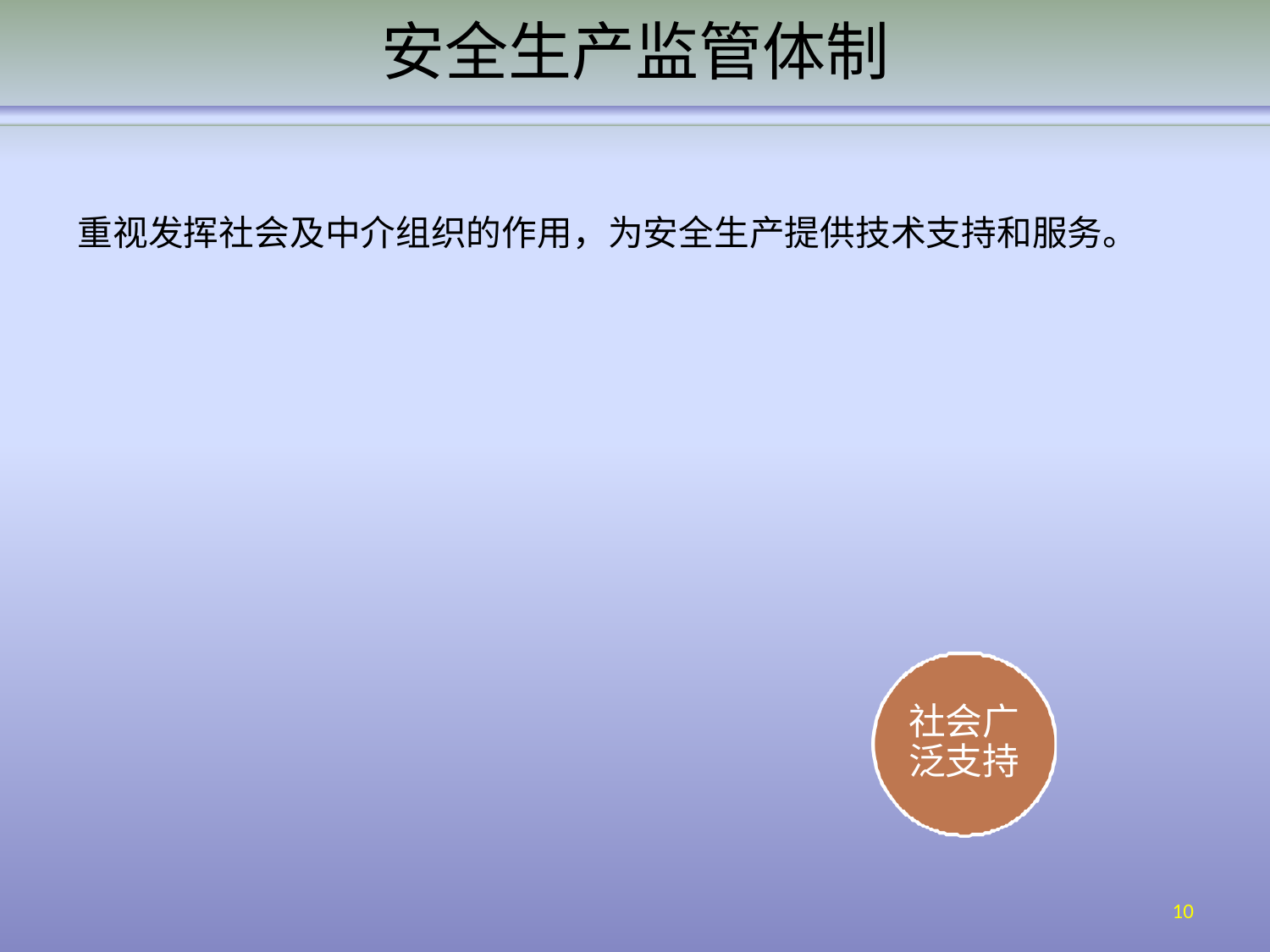

# 安全生产监管体制
重视发挥社会及中介组织的作用，为安全生产提供技术支持和服务。

社会广 泛支持
10